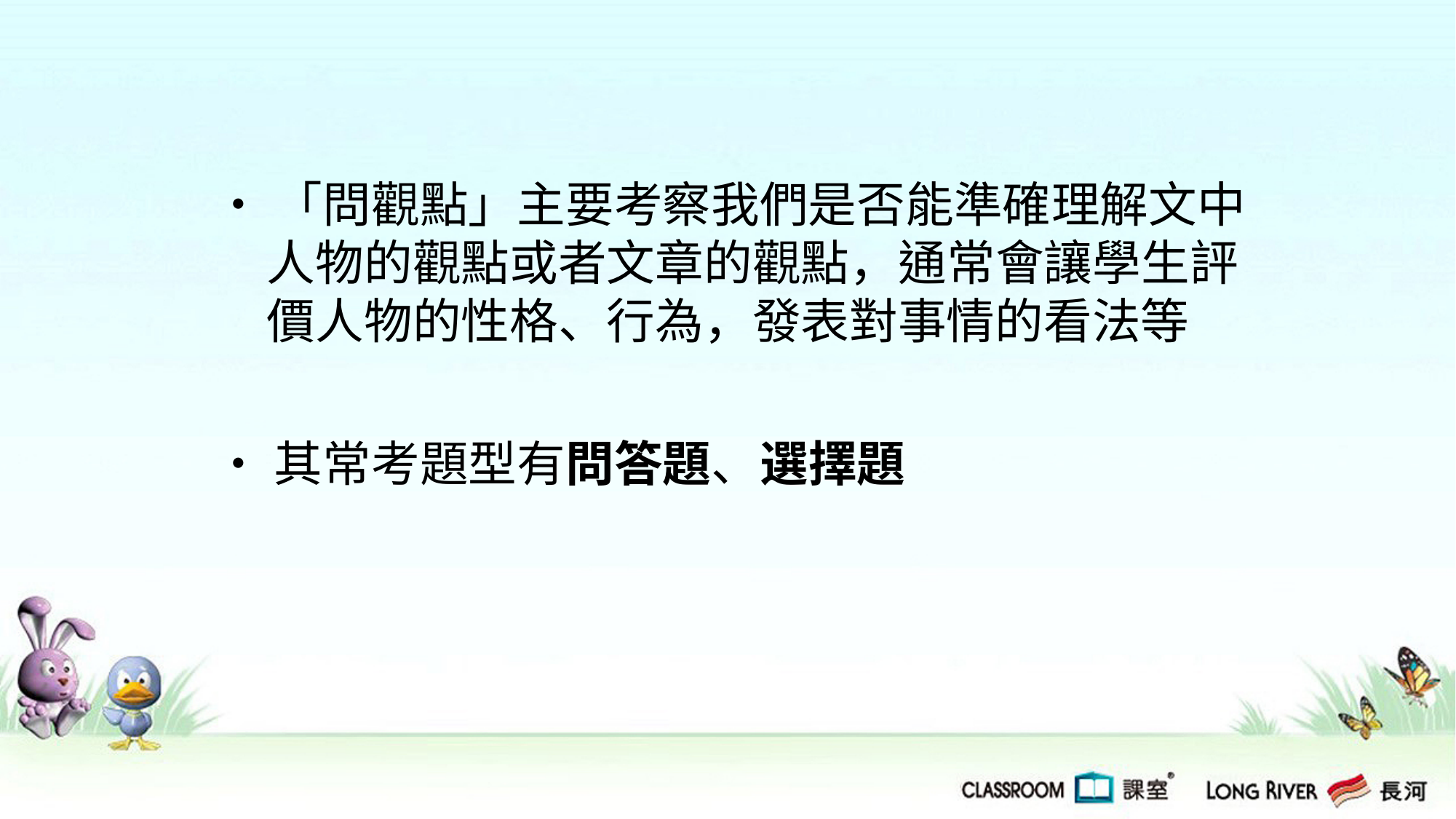

‧「問觀點」主要考察我們是否能準確理解文中人物的觀點或者文章的觀點，通常會讓學生評價人物的性格、行為，發表對事情的看法等
‧其常考題型有問答題、選擇題